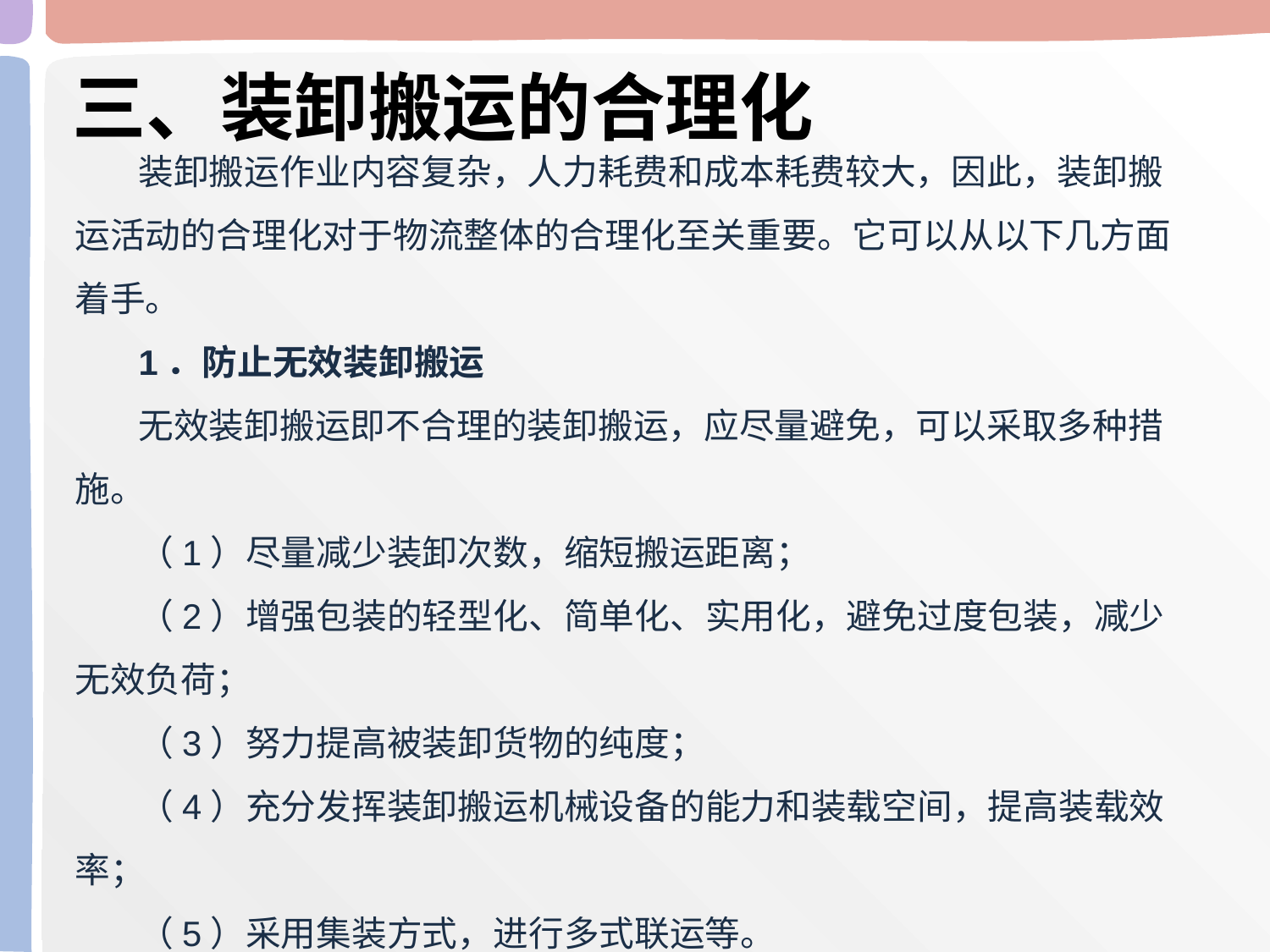

三、装卸搬运的合理化
装卸搬运作业内容复杂，人力耗费和成本耗费较大，因此，装卸搬运活动的合理化对于物流整体的合理化至关重要。它可以从以下几方面着手。
1．防止无效装卸搬运
无效装卸搬运即不合理的装卸搬运，应尽量避免，可以采取多种措施。
（1）尽量减少装卸次数，缩短搬运距离；
（2）增强包装的轻型化、简单化、实用化，避免过度包装，减少无效负荷；
（3）努力提高被装卸货物的纯度；
（4）充分发挥装卸搬运机械设备的能力和装载空间，提高装载效率；
（5）采用集装方式，进行多式联运等。